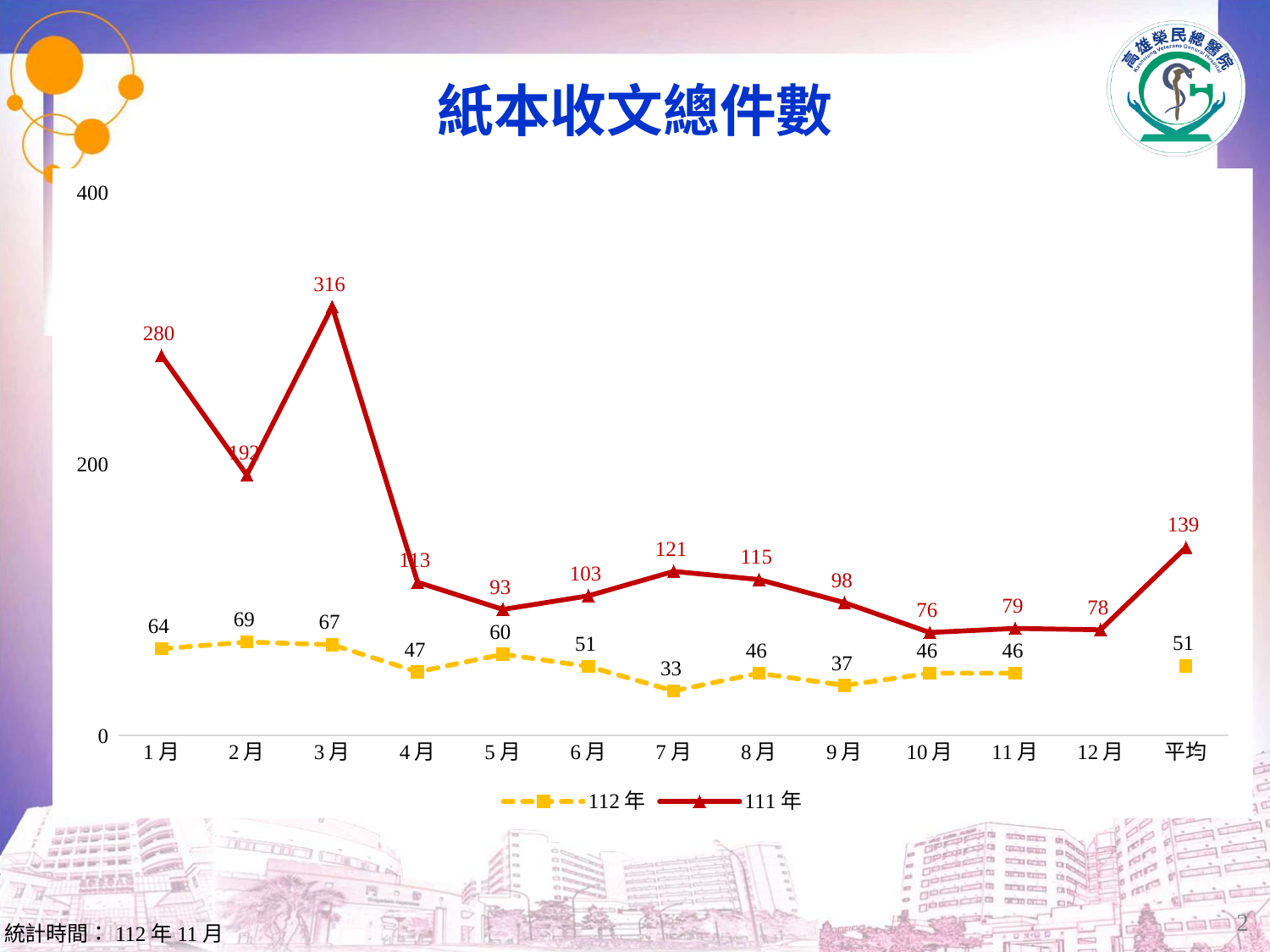

# 紙本收文總件數

### Chart

| Category |  |  |
|---|---|---|
| 1月 | 64.0 | 280.0 |
| 2月 | 69.0 | 192.0 |
| 3月 | 67.0 | 316.0 |
| 4月 | 47.0 | 113.0 |
| 5月 | 60.0 | 93.0 |
| 6月 | 51.0 | 103.0 |
| 7月 | 33.0 | 121.0 |
| 8月 | 46.0 | 115.0 |
| 9月 | 37.0 | 98.0 |
| 10月 | 46.0 | 76.0 |
| 11月 | 46.0 | 79.0 |
| 12月 | None | 78.0 |
| 平均 | 51.45454545454544 | 138.66666666666663 |
2
統計時間：112年11月